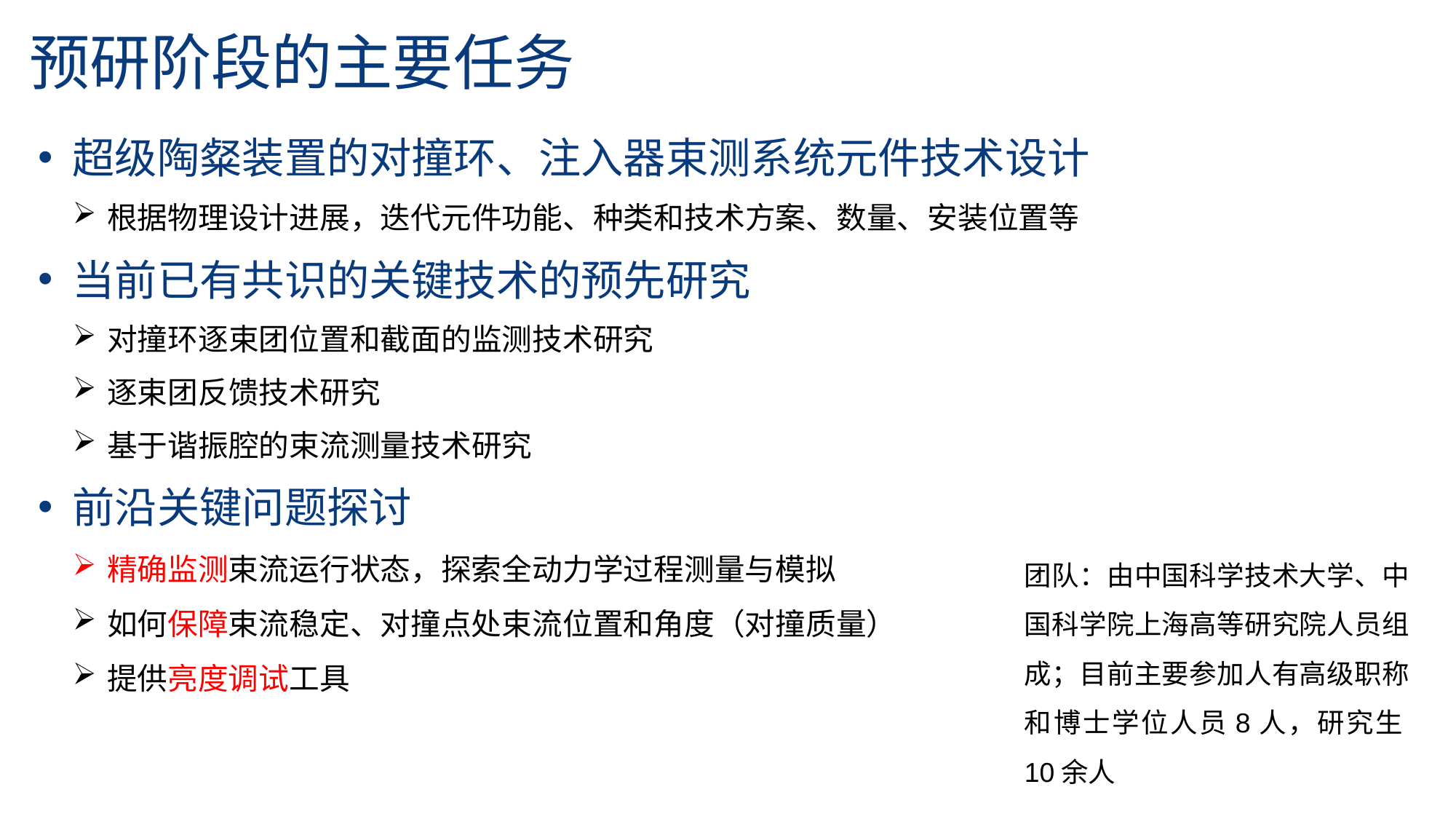

# 预研阶段的主要任务
超级陶粲装置的对撞环、注入器束测系统元件技术设计
根据物理设计进展，迭代元件功能、种类和技术方案、数量、安装位置等
当前已有共识的关键技术的预先研究
对撞环逐束团位置和截面的监测技术研究
逐束团反馈技术研究
基于谐振腔的束流测量技术研究
前沿关键问题探讨
精确监测束流运行状态，探索全动力学过程测量与模拟
如何保障束流稳定、对撞点处束流位置和角度（对撞质量）
提供亮度调试工具
团队：由中国科学技术大学、中国科学院上海高等研究院人员组成；目前主要参加人有高级职称和博士学位人员8人，研究生10余人